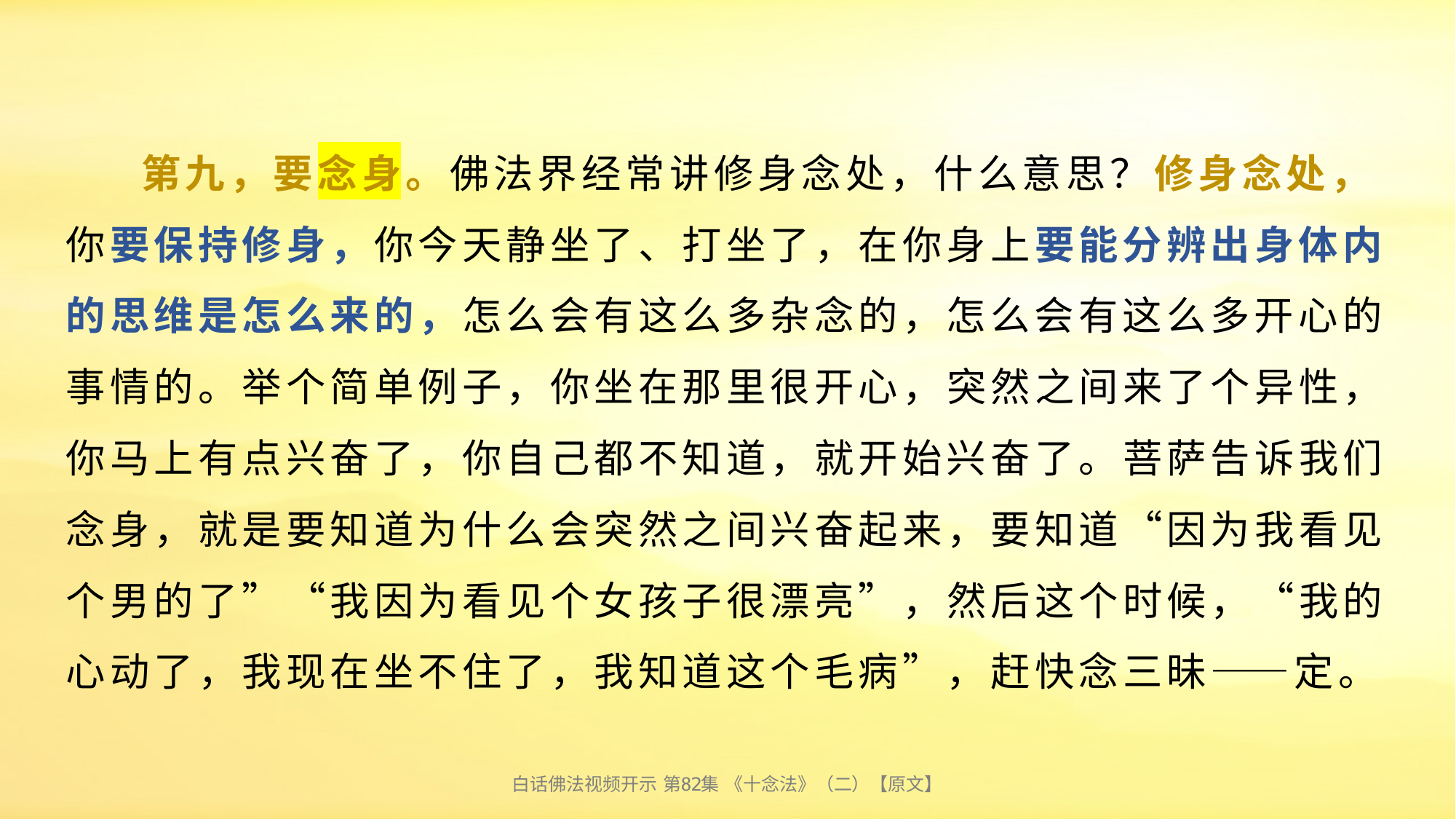

# 第九，要念身。佛法界经常讲修身念处，什么意思？修身念处，你要保持修身，你今天静坐了、打坐了，在你身上要能分辨出身体内的思维是怎么来的，怎么会有这么多杂念的，怎么会有这么多开心的事情的。举个简单例子，你坐在那里很开心，突然之间来了个异性，你马上有点兴奋了，你自己都不知道，就开始兴奋了。菩萨告诉我们念身，就是要知道为什么会突然之间兴奋起来，要知道“因为我看见个男的了”“我因为看见个女孩子很漂亮”，然后这个时候，“我的心动了，我现在坐不住了，我知道这个毛病”，赶快念三昧——定。
白话佛法视频开示 第82集 《十念法》（二）【原文】